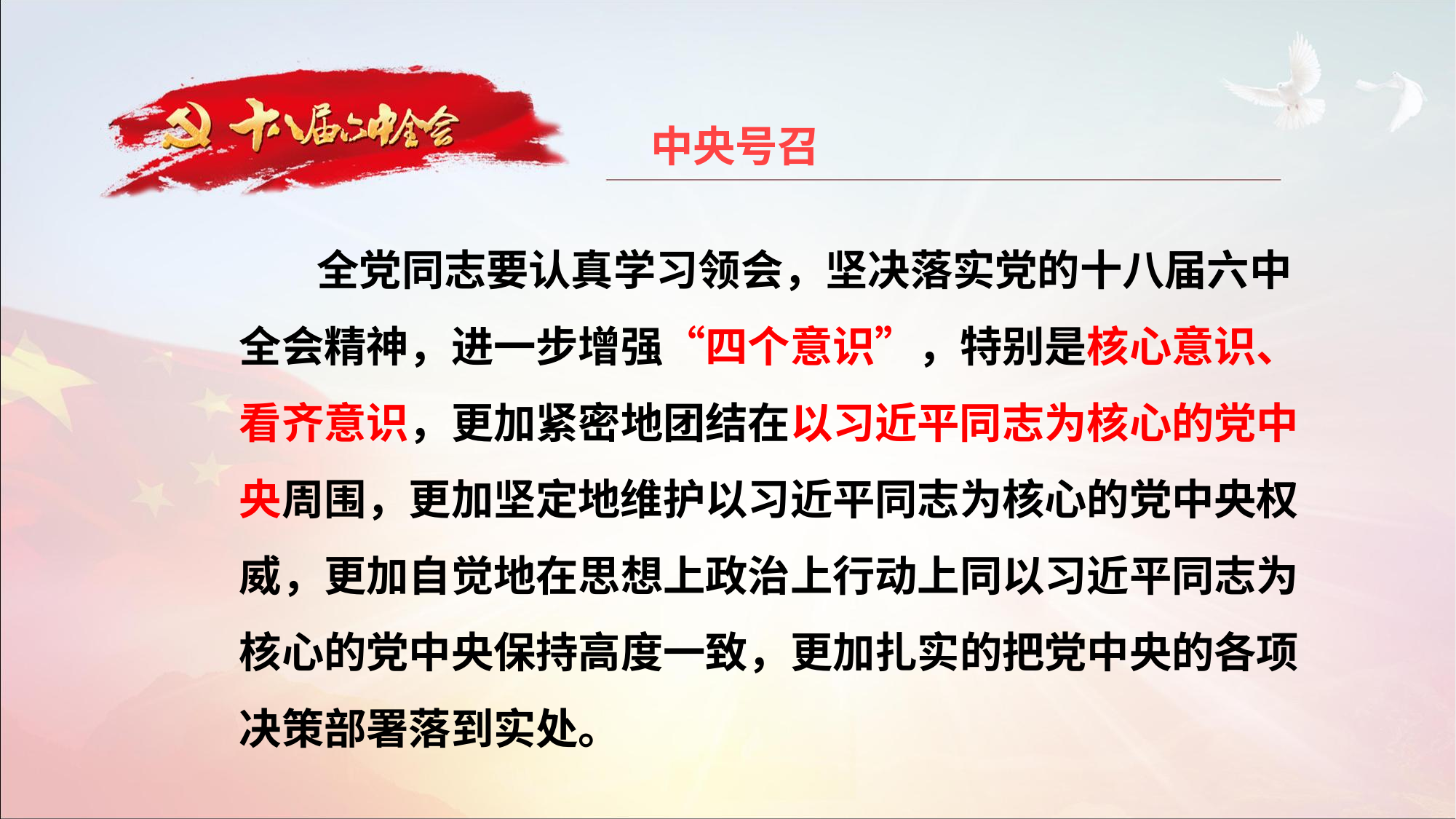

中央号召
       全党同志要认真学习领会，坚决落实党的十八届六中全会精神，进一步增强“四个意识”，特别是核心意识、看齐意识，更加紧密地团结在以习近平同志为核心的党中央周围，更加坚定地维护以习近平同志为核心的党中央权威，更加自觉地在思想上政治上行动上同以习近平同志为核心的党中央保持高度一致，更加扎实的把党中央的各项决策部署落到实处。